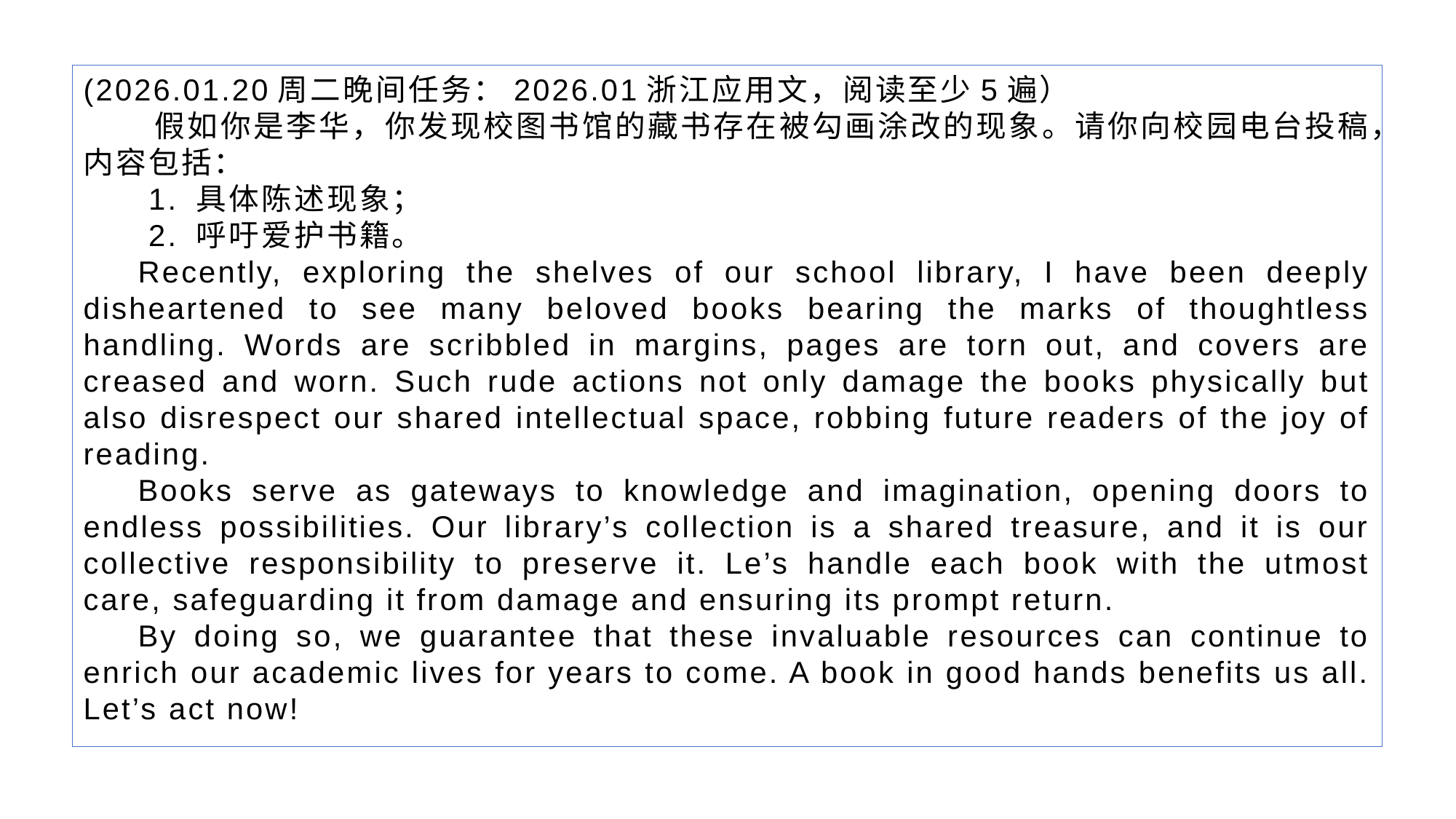

(2026.01.20周二晚间任务：2026.01浙江应用文，阅读至少5遍）
 假如你是李华，你发现校图书馆的藏书存在被勾画涂改的现象。请你向校园电台投稿，内容包括：
 1. 具体陈述现象；
 2. 呼吁爱护书籍。
Recently, exploring the shelves of our school library, I have been deeply disheartened to see many beloved books bearing the marks of thoughtless handling. Words are scribbled in margins, pages are torn out, and covers are creased and worn. Such rude actions not only damage the books physically but also disrespect our shared intellectual space, robbing future readers of the joy of reading.
Books serve as gateways to knowledge and imagination, opening doors to endless possibilities. Our library’s collection is a shared treasure, and it is our collective responsibility to preserve it. Le’s handle each book with the utmost care, safeguarding it from damage and ensuring its prompt return.
By doing so, we guarantee that these invaluable resources can continue to enrich our academic lives for years to come. A book in good hands benefits us all. Let’s act now!